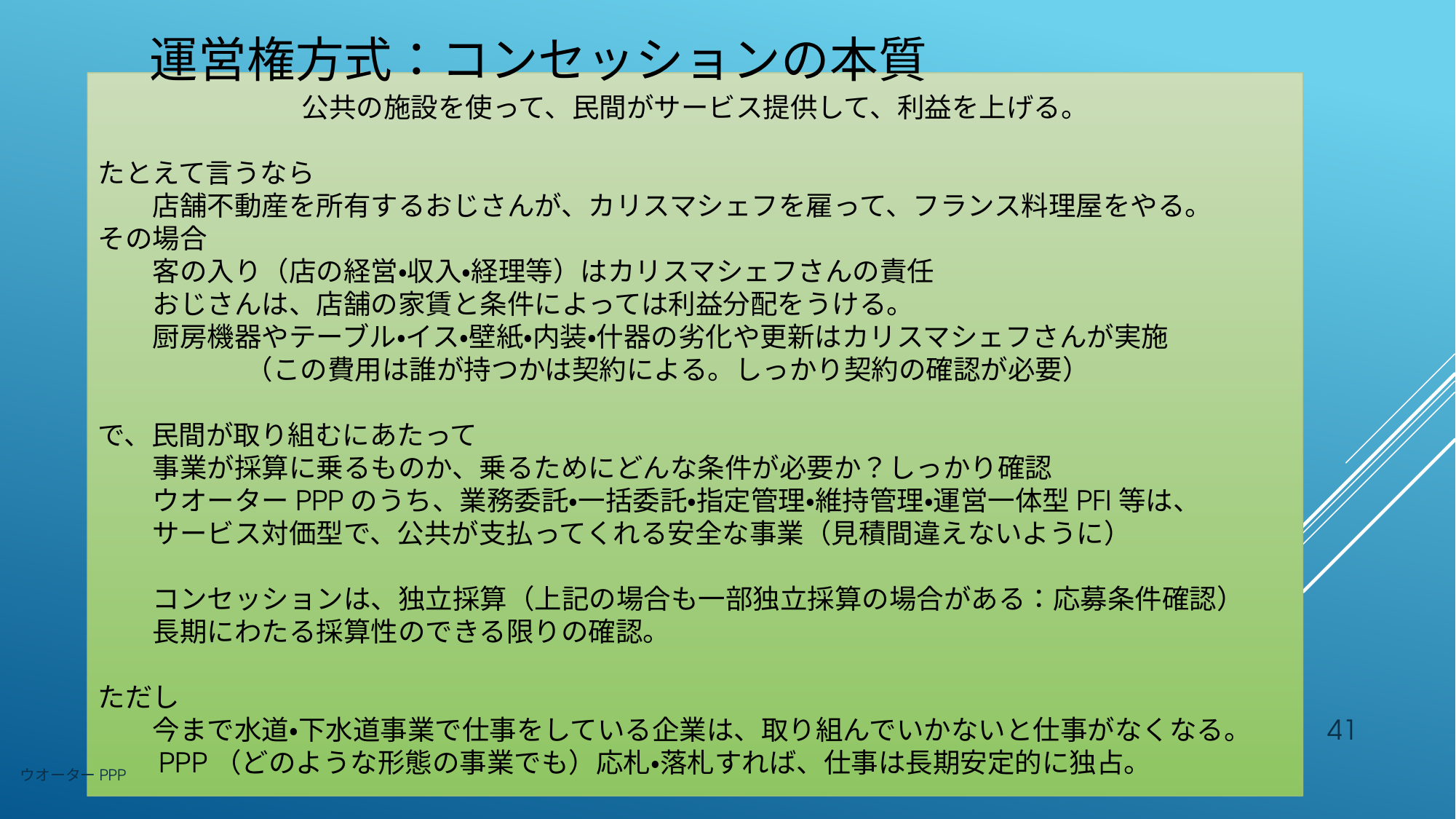

# 運営権方式：コンセッションの本質
公共の施設を使って、民間がサービス提供して、利益を上げる。

たとえて言うなら
　　店舗不動産を所有するおじさんが、カリスマシェフを雇って、フランス料理屋をやる。
その場合
　　客の入り（店の経営・収入・経理等）はカリスマシェフさんの責任
　　おじさんは、店舗の家賃と条件によっては利益分配をうける。
　　厨房機器やテーブル・イス・壁紙・内装・什器の劣化や更新はカリスマシェフさんが実施
（この費用は誰が持つかは契約による。しっかり契約の確認が必要）

で、民間が取り組むにあたって
　　事業が採算に乗るものか、乗るためにどんな条件が必要か？しっかり確認
　　ウオーターPPPのうち、業務委託・一括委託・指定管理・維持管理・運営一体型PFI等は、
　　サービス対価型で、公共が支払ってくれる安全な事業（見積間違えないように）

　　コンセッションは、独立採算（上記の場合も一部独立採算の場合がある：応募条件確認）
　　長期にわたる採算性のできる限りの確認。

ただし
　　今まで水道・下水道事業で仕事をしている企業は、取り組んでいかないと仕事がなくなる。
　　PPP（どのような形態の事業でも）応札・落札すれば、仕事は長期安定的に独占。
41
ウオーターPPP